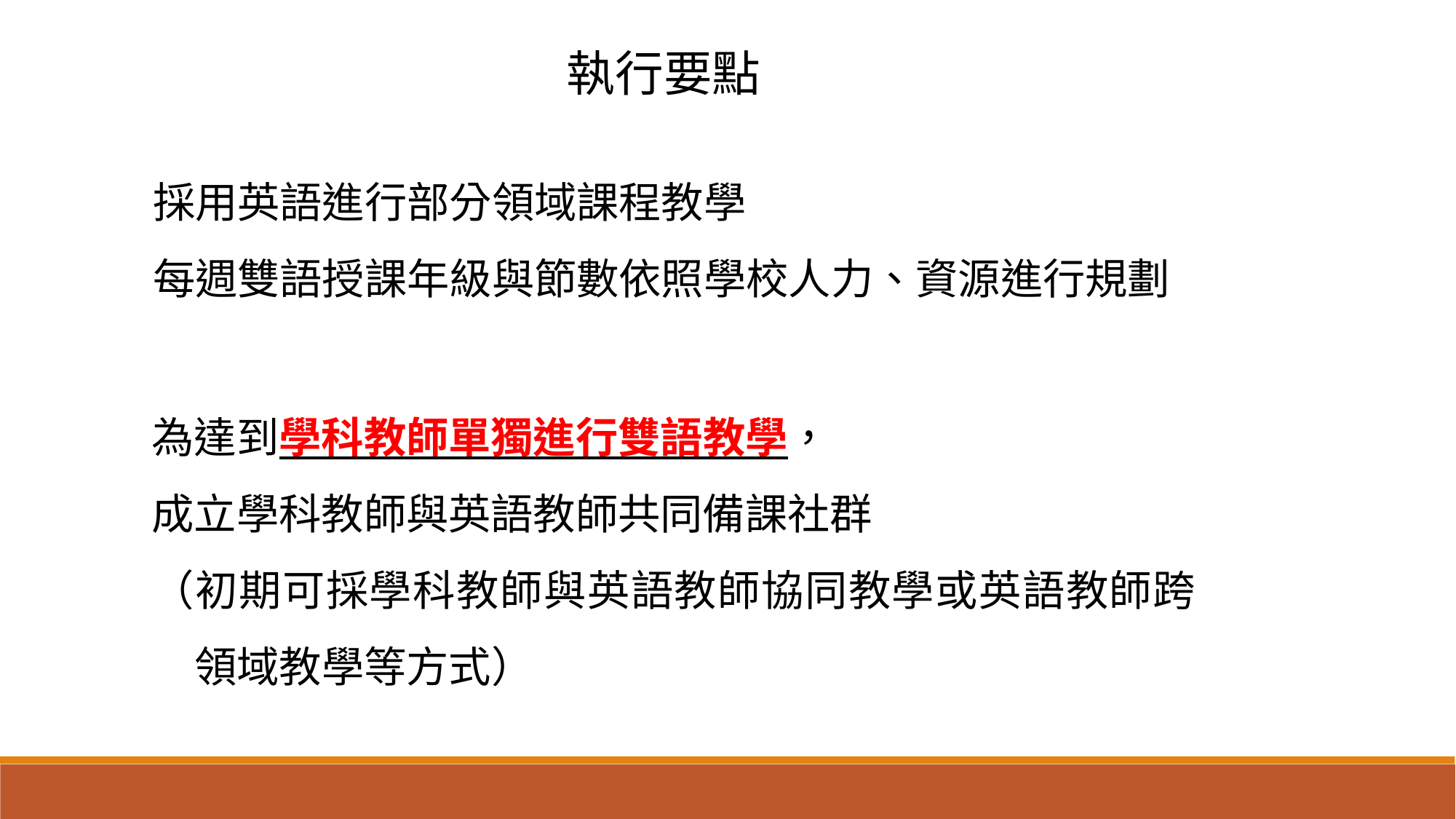

執行要點
採用英語進行部分領域課程教學
每週雙語授課年級與節數依照學校人力、資源進行規劃
為達到學科教師單獨進行雙語教學，
成立學科教師與英語教師共同備課社群
（初期可採學科教師與英語教師協同教學或英語教師跨領域教學等方式）